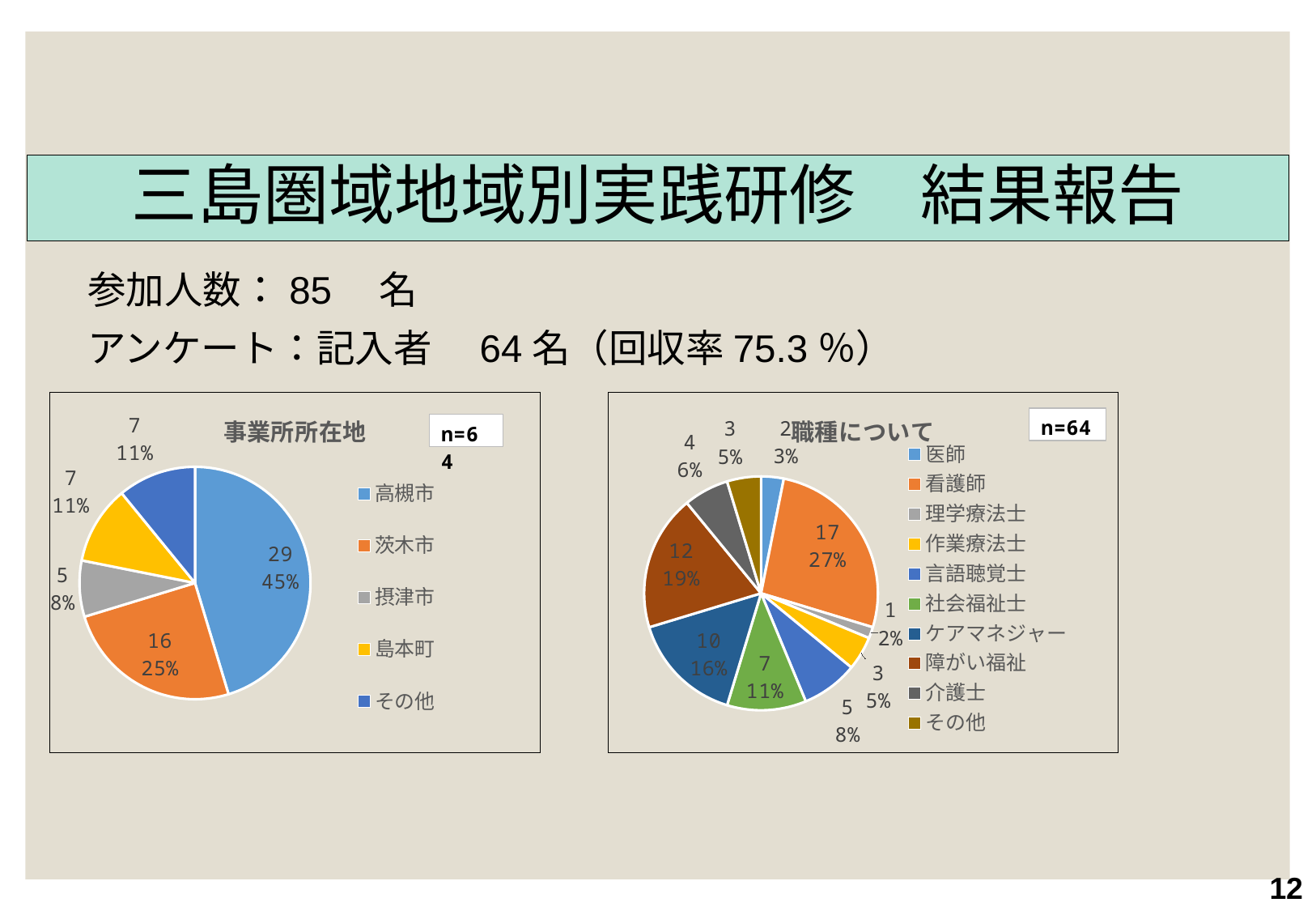

# 三島圏域地域別実践研修　結果報告
参加人数：85　名
アンケート：記入者　64名（回収率75.3％）

### Chart: 職種について

| Category |  |
|---|---|
| 医師 | 2.0 |
| 看護師 | 17.0 |
| 理学療法士 | 1.0 |
| 作業療法士 | 3.0 |
| 言語聴覚士 | 5.0 |
| 社会福祉士 | 7.0 |
| ケアマネジャー | 10.0 |
| 障がい福祉 | 12.0 |
| 介護士 | 4.0 |
| その他 | 3.0 |

### Chart: 事業所所在地

| Category |  |
|---|---|
| 高槻市 | 29.0 |
| 茨木市 | 16.0 |
| 摂津市 | 5.0 |
| 島本町 | 7.0 |
| その他 | 7.0 |
12